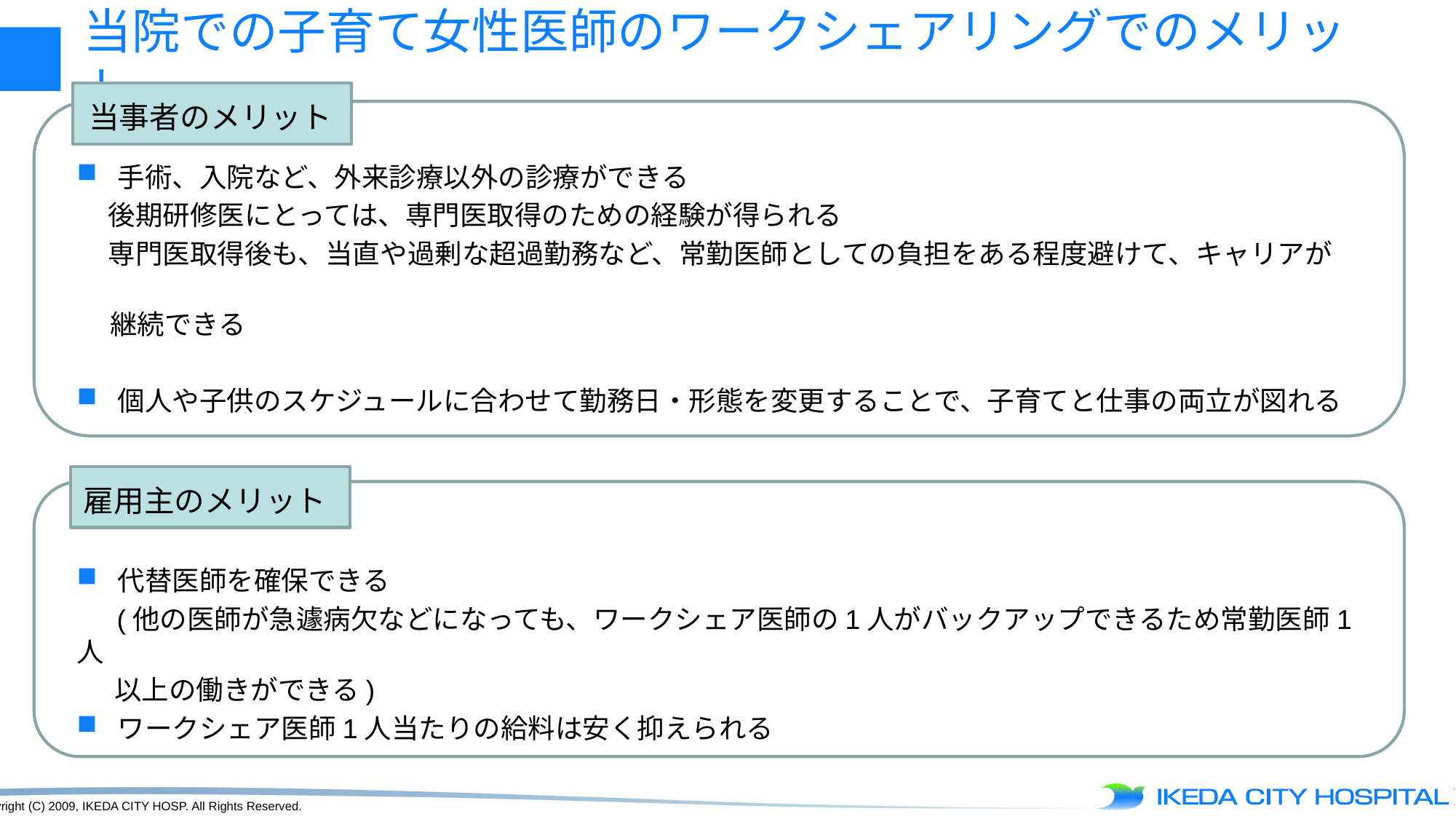

# 当院での子育て女性医師のワークシェアリングでのメリット

当事者のメリット

手術、入院など、外来診療以外の診療ができる
    後期研修医にとっては、専門医取得のための経験が得られる
    専門医取得後も、当直や過剰な超過勤務など、常勤医師としての負担をある程度避けて、キャリアが
　 継続できる

個人や子供のスケジュールに合わせて勤務日・形態を変更することで、子育てと仕事の両立が図れる

雇用主のメリット

代替医師を確保できる
　 (他の医師が急遽病欠などになっても、ワークシェア医師の1人がバックアップできるため常勤医師1人
     以上の働きができる)
ワークシェア医師1人当たりの給料は安く抑えられる